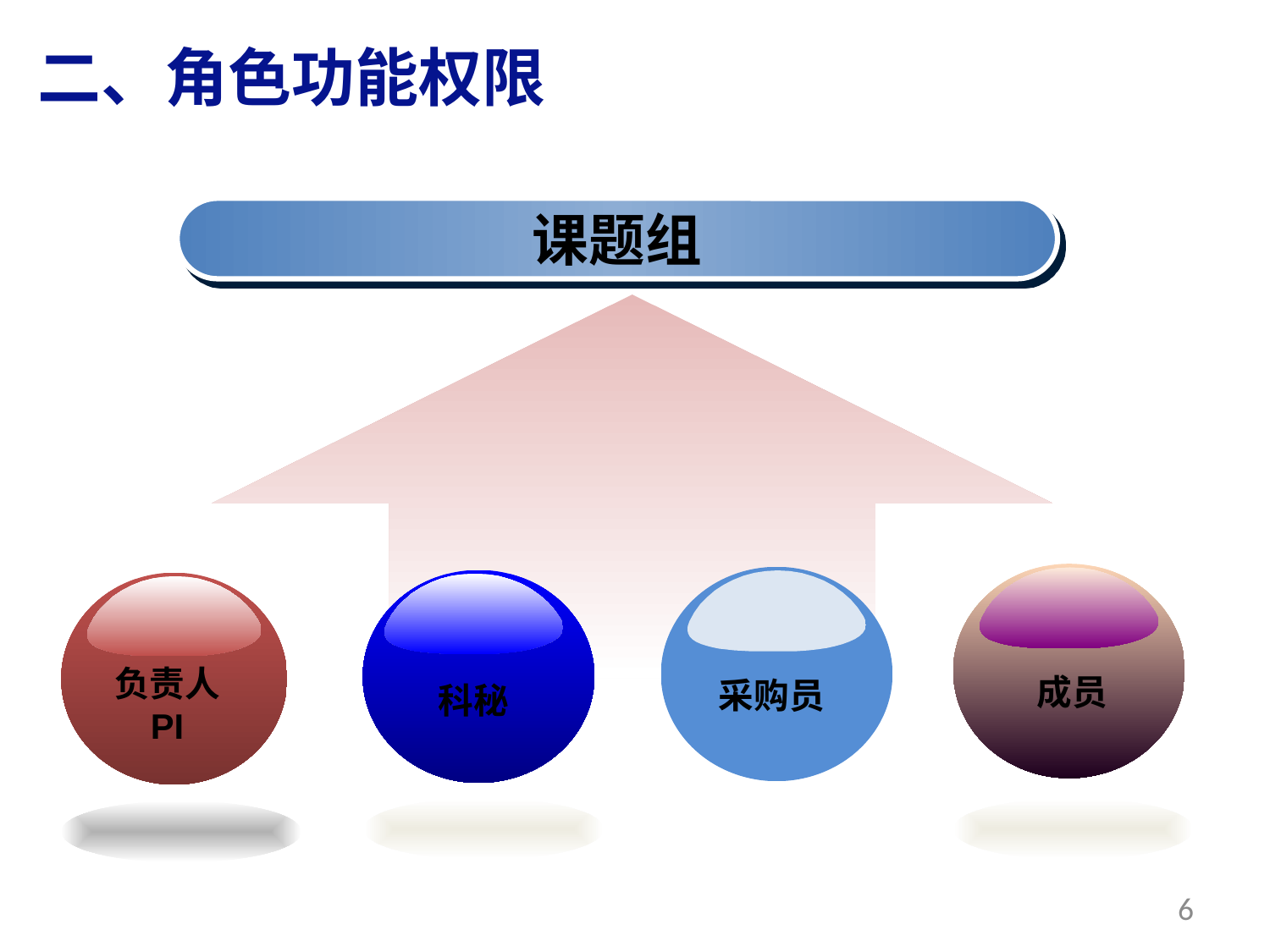

二、角色功能权限

课题组

成员

采购员

科秘

负责人
PI

6